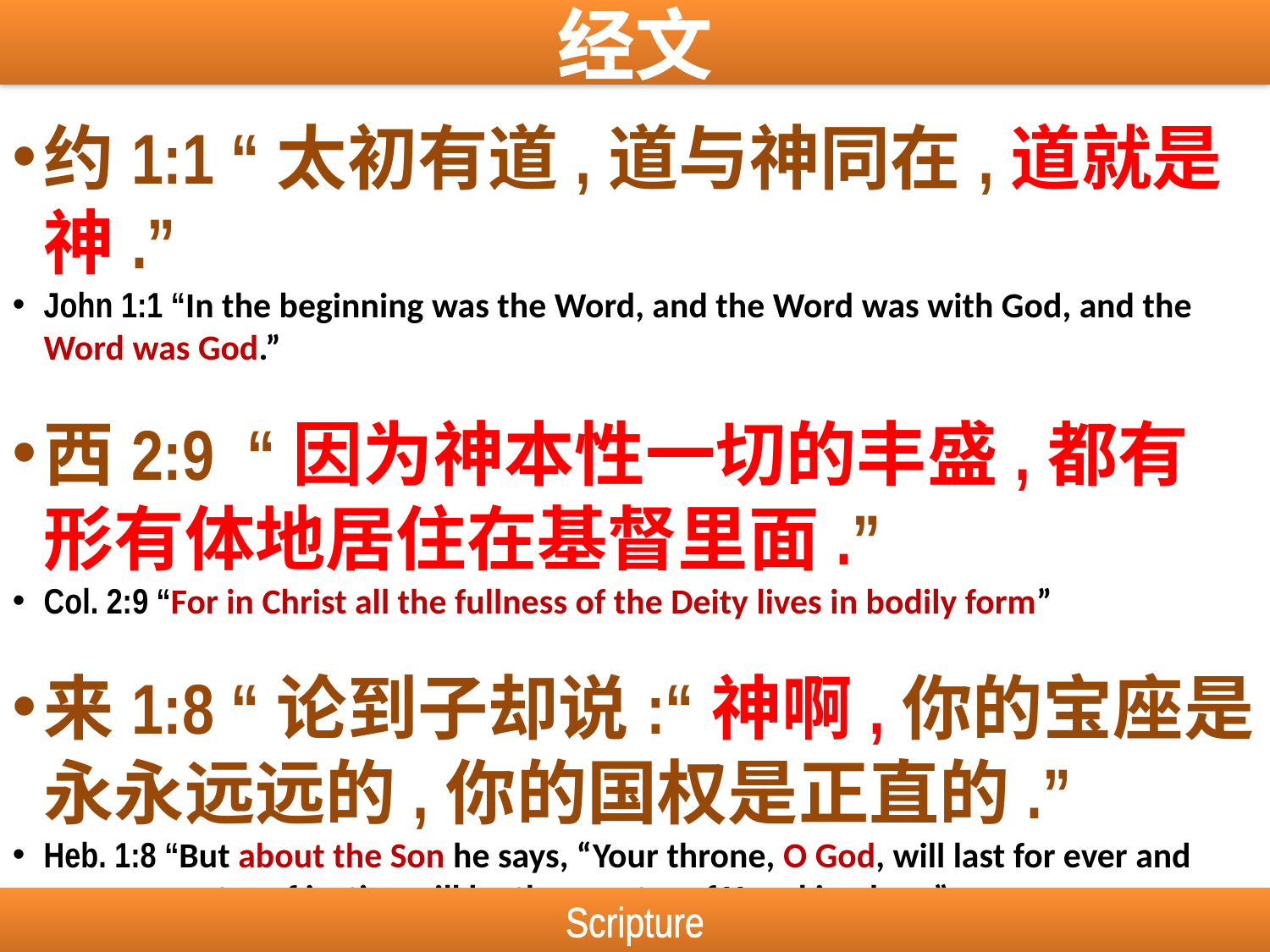

经文
约1:1 “太初有道,道与神同在,道就是神.”
John 1:1 “In the beginning was the Word, and the Word was with God, and the Word was God.”

西2:9  “因为神本性一切的丰盛,都有形有体地居住在基督里面.”
Col. 2:9 “For in Christ all the fullness of the Deity lives in bodily form”

来1:8 “论到子却说:“神啊,你的宝座是永永远远的,你的国权是正直的.”
Heb. 1:8 “But about the Son he says, “Your throne, O God, will last for ever and ever; a scepter of justice will be the scepter of Your kingdom.”
Scripture